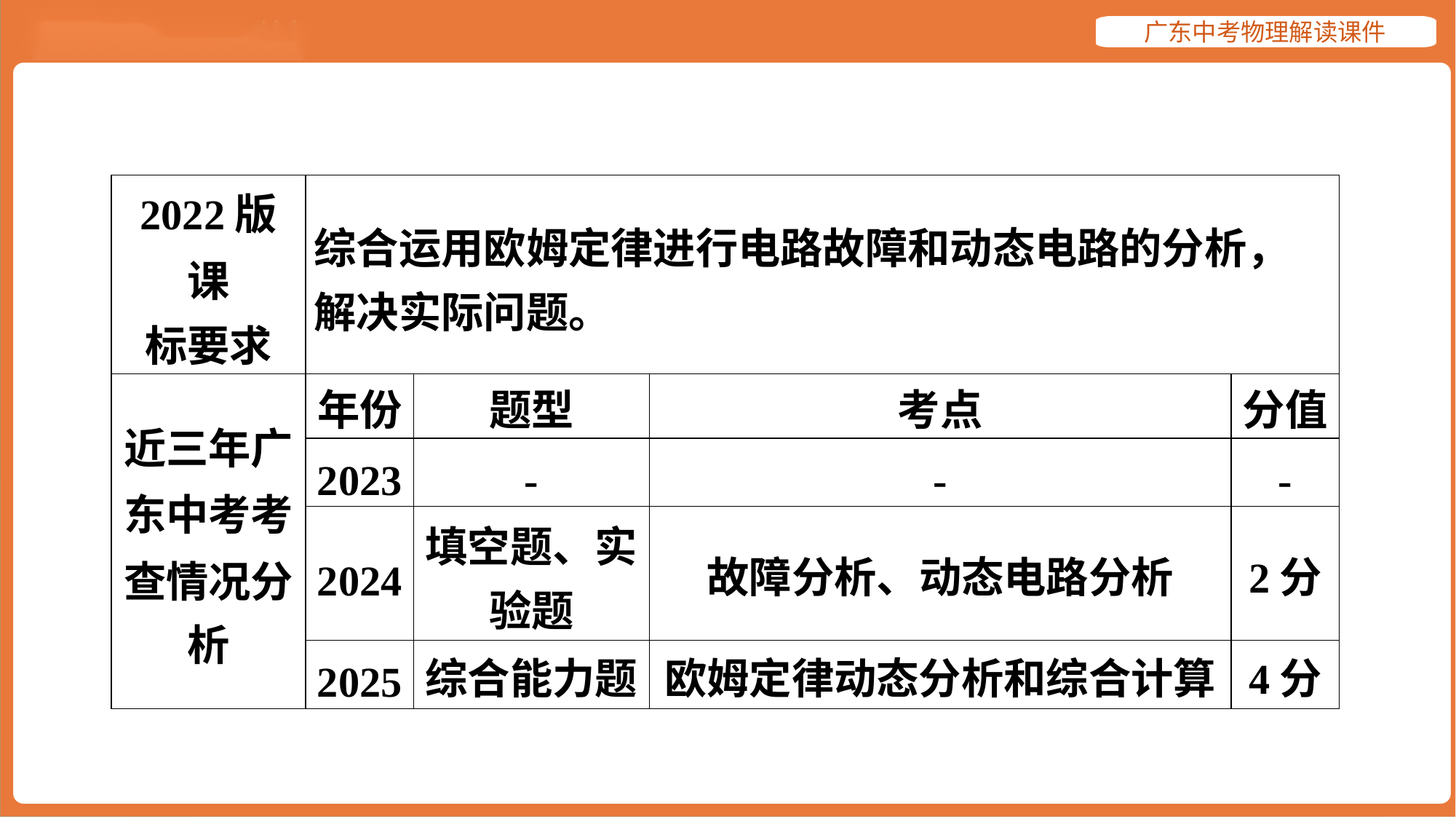

| 2022版课 标要求 | 综合运用欧姆定律进行电路故障和动态电路的分析， 解决实际问题。 |  |  |  |
| --- | --- | --- | --- | --- |
| 近三年广 东中考考 查情况分 析 | 年份 | 题型 | 考点 | 分值 |
|  | 2023 | - | - | - |
|  | 2024 | 填空题、实 验题 | 故障分析、动态电路分析 | 2分 |
|  | 2025 | 综合能力题 | 欧姆定律动态分析和综合计算 | 4分 |